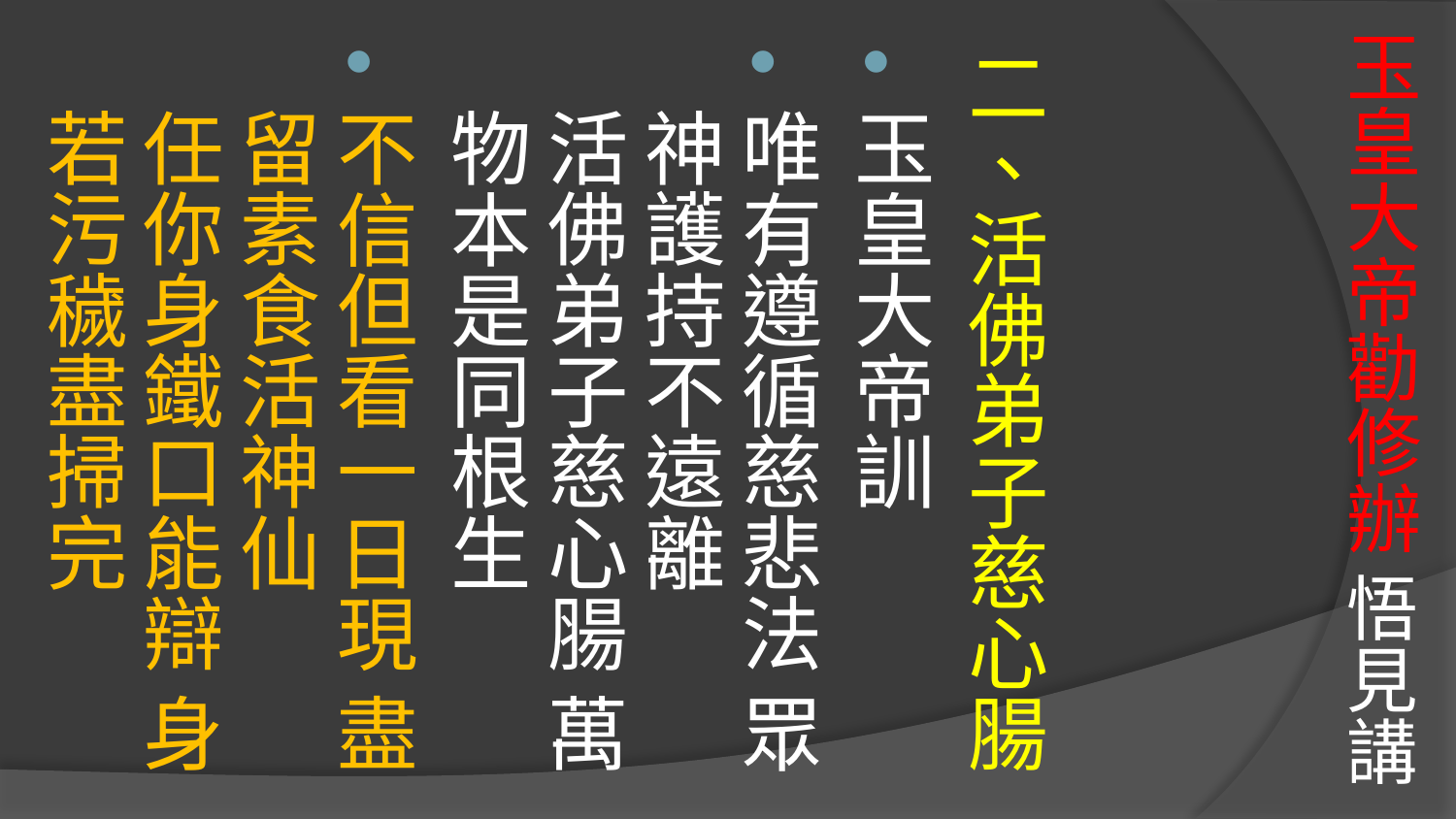

# 玉皇大帝勸修辦 悟見講
二、活佛弟子慈心腸
玉皇大帝訓
唯有遵循慈悲法 眾神護持不遠離
活佛弟子慈心腸 萬物本是同根生
不信但看一日現 盡留素食活神仙
任你身鐵口能辯 身若污穢盡掃完